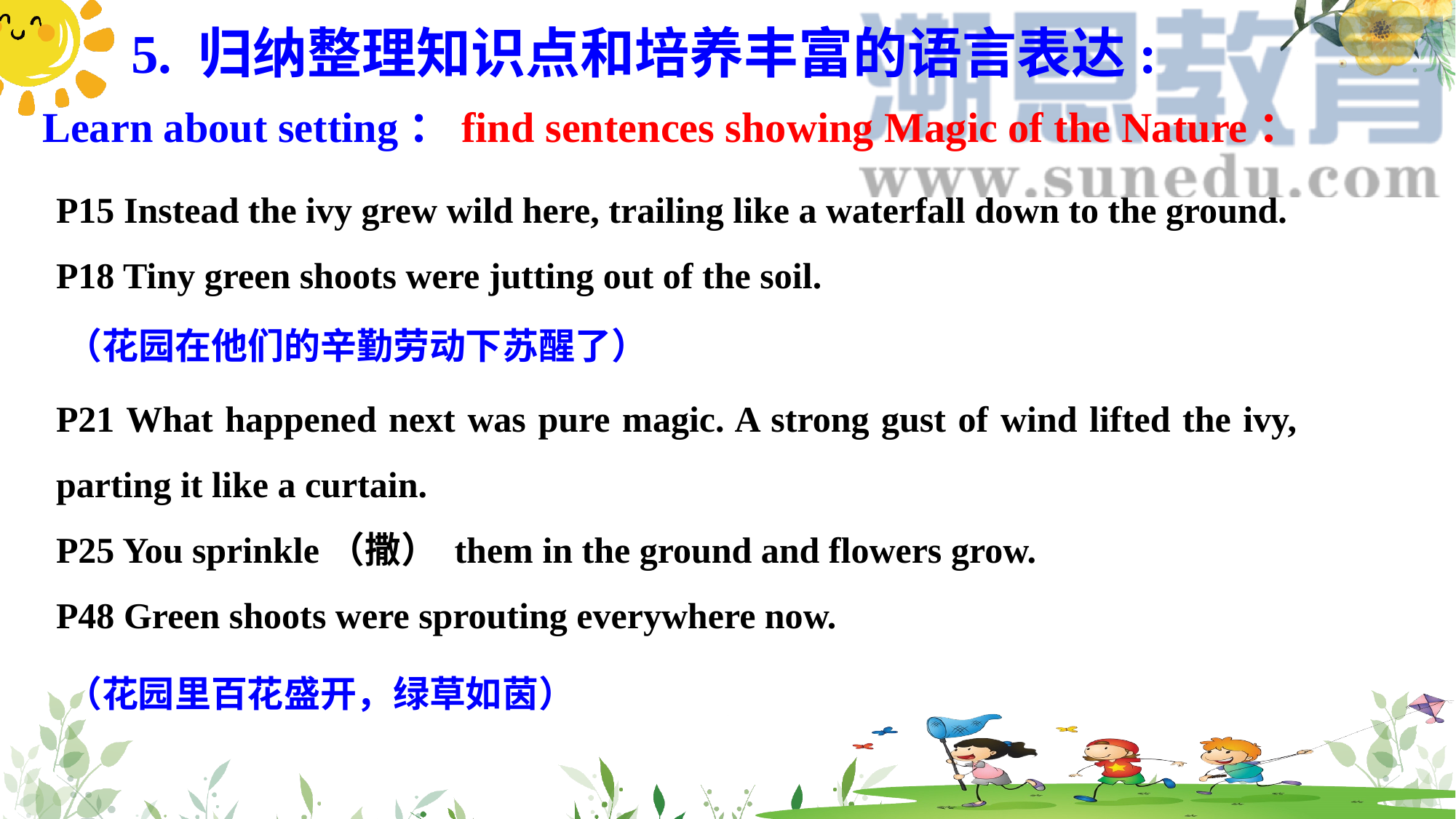

5. 归纳整理知识点和培养丰富的语言表达:
Learn about setting：find sentences showing Magic of the Nature：
P15 Instead the ivy grew wild here, trailing like a waterfall down to the ground.
P18 Tiny green shoots were jutting out of the soil.
（花园在他们的辛勤劳动下苏醒了）
P21 What happened next was pure magic. A strong gust of wind lifted the ivy, parting it like a curtain.
P25 You sprinkle（撒） them in the ground and flowers grow.
P48 Green shoots were sprouting everywhere now.
（花园里百花盛开，绿草如茵）